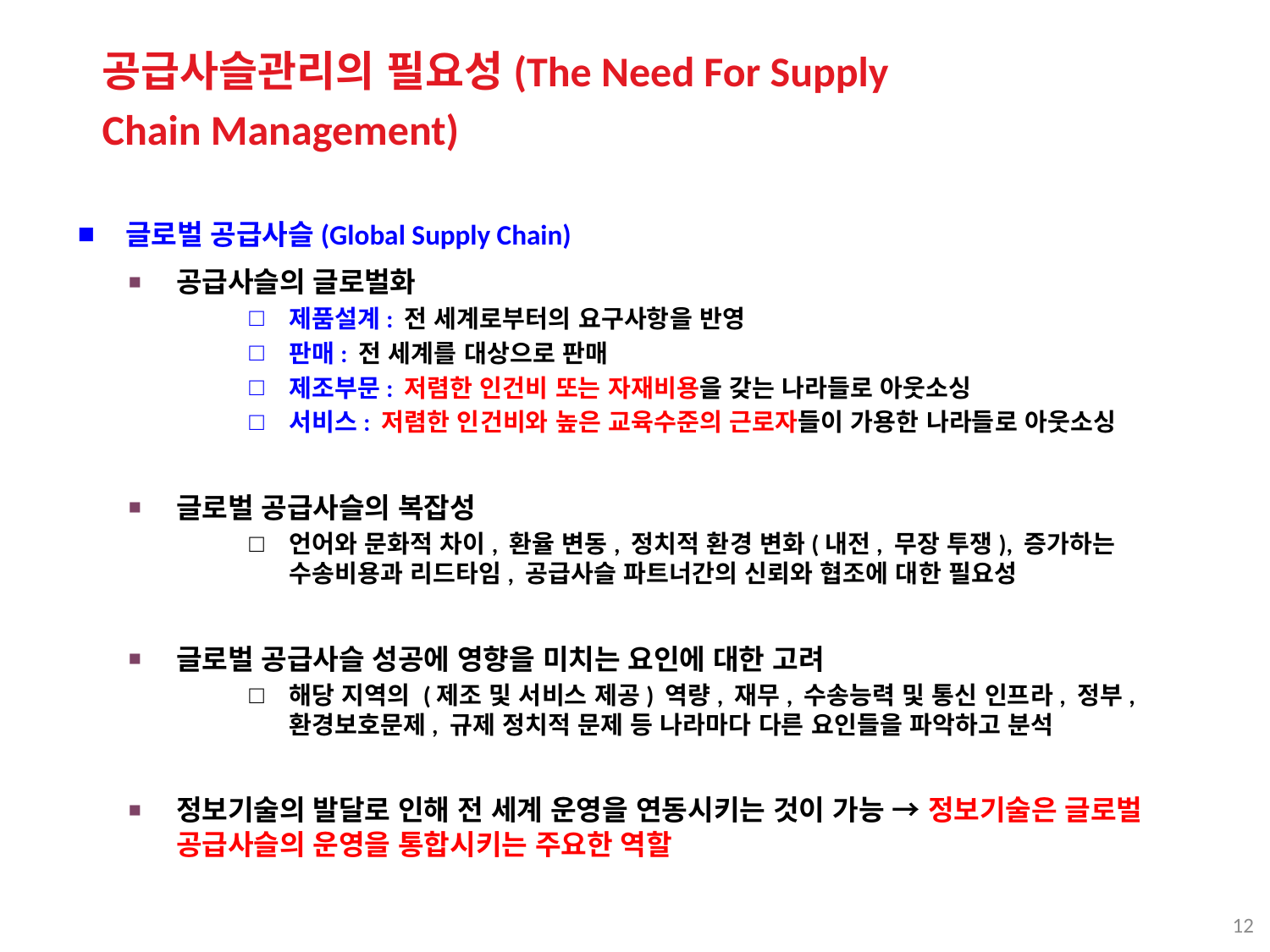

공급사슬관리의 필요성(The Need For Supply
Chain Management)
글로벌 공급사슬(Global Supply Chain)
공급사슬의 글로벌화
제품설계: 전 세계로부터의 요구사항을 반영
판매: 전 세계를 대상으로 판매
제조부문: 저렴한 인건비 또는 자재비용을 갖는 나라들로 아웃소싱
서비스: 저렴한 인건비와 높은 교육수준의 근로자들이 가용한 나라들로 아웃소싱

글로벌 공급사슬의 복잡성
언어와 문화적 차이, 환율 변동, 정치적 환경 변화(내전, 무장 투쟁), 증가하는 수송비용과 리드타임, 공급사슬 파트너간의 신뢰와 협조에 대한 필요성

글로벌 공급사슬 성공에 영향을 미치는 요인에 대한 고려
해당 지역의 (제조 및 서비스 제공) 역량, 재무, 수송능력 및 통신 인프라, 정부, 환경보호문제, 규제 정치적 문제 등 나라마다 다른 요인들을 파악하고 분석

정보기술의 발달로 인해 전 세계 운영을 연동시키는 것이 가능 → 정보기술은 글로벌 공급사슬의 운영을 통합시키는 주요한 역할

12